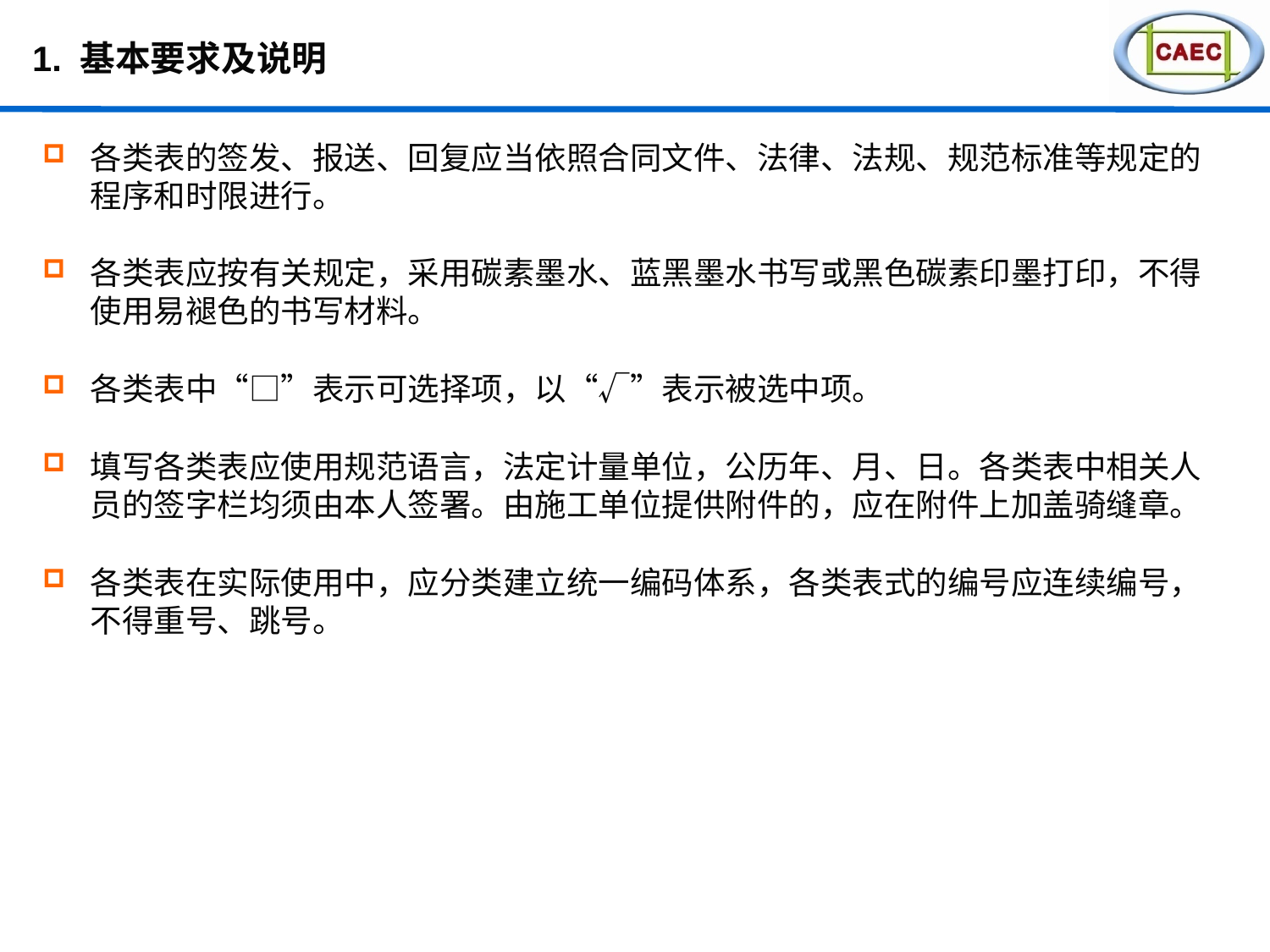

# 1. 基本要求及说明
各类表的签发、报送、回复应当依照合同文件、法律、法规、规范标准等规定的程序和时限进行。
各类表应按有关规定，采用碳素墨水、蓝黑墨水书写或黑色碳素印墨打印，不得使用易褪色的书写材料。
各类表中“□”表示可选择项，以“√”表示被选中项。
填写各类表应使用规范语言，法定计量单位，公历年、月、日。各类表中相关人员的签字栏均须由本人签署。由施工单位提供附件的，应在附件上加盖骑缝章。
各类表在实际使用中，应分类建立统一编码体系，各类表式的编号应连续编号，不得重号、跳号。